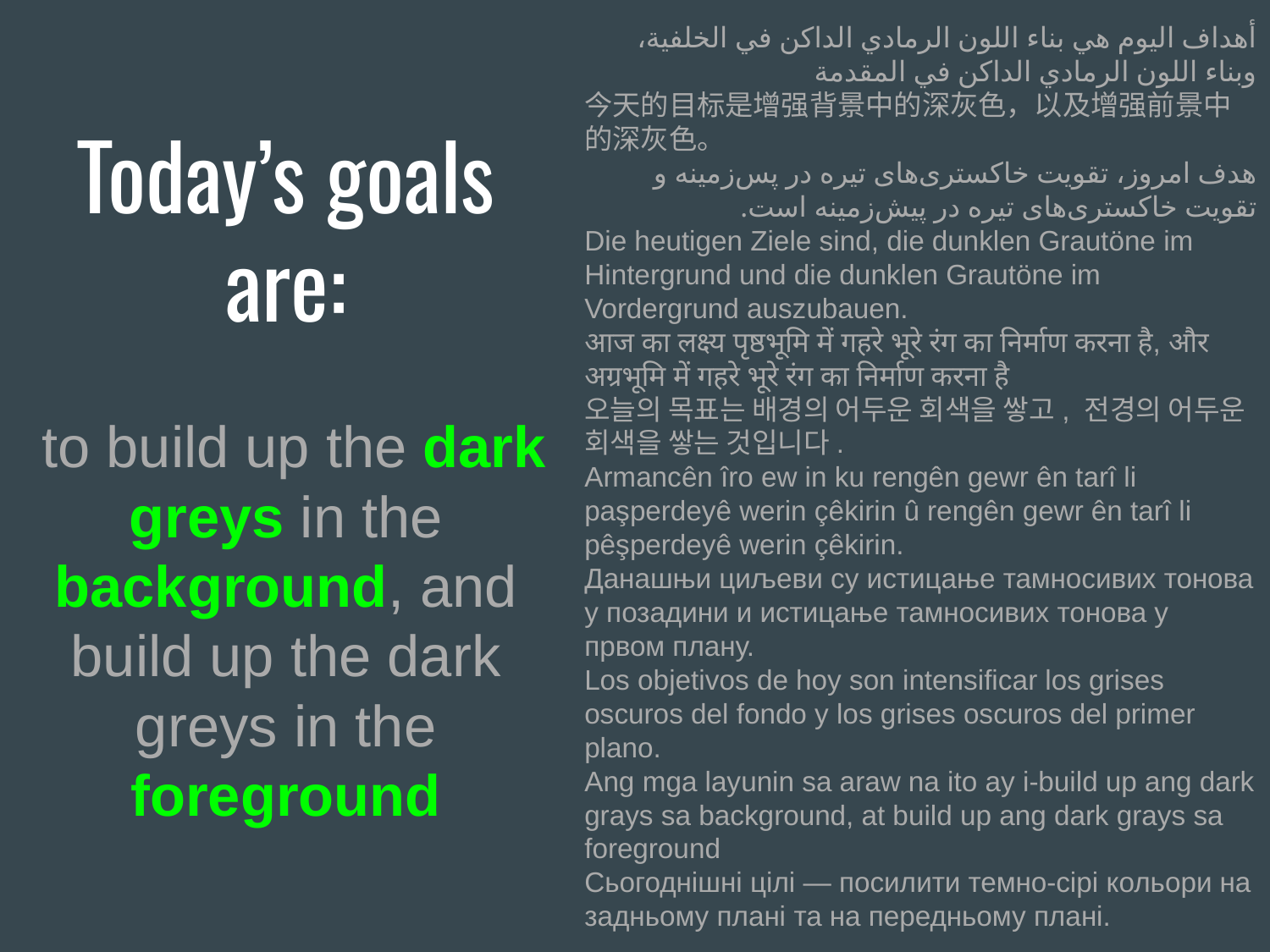

Today’s goals are:

 to build up the dark greys in the background, and build up the dark greys in the foreground
أهداف اليوم هي بناء اللون الرمادي الداكن في الخلفية، وبناء اللون الرمادي الداكن في المقدمة
今天的目标是增强背景中的深灰色，以及增强前景中的深灰色。
هدف امروز، تقویت خاکستری‌های تیره در پس‌زمینه و تقویت خاکستری‌های تیره در پیش‌زمینه است.
Die heutigen Ziele sind, die dunklen Grautöne im Hintergrund und die dunklen Grautöne im Vordergrund auszubauen.
आज का लक्ष्य पृष्ठभूमि में गहरे भूरे रंग का निर्माण करना है, और अग्रभूमि में गहरे भूरे रंग का निर्माण करना है
오늘의 목표는 배경의 어두운 회색을 쌓고, 전경의 어두운 회색을 쌓는 것입니다.
Armancên îro ew in ku rengên gewr ên tarî li paşperdeyê werin çêkirin û rengên gewr ên tarî li pêşperdeyê werin çêkirin.
Данашњи циљеви су истицање тамносивих тонова у позадини и истицање тамносивих тонова у првом плану.
Los objetivos de hoy son intensificar los grises oscuros del fondo y los grises oscuros del primer plano.
Ang mga layunin sa araw na ito ay i-build up ang dark grays sa background, at build up ang dark grays sa foreground
Сьогоднішні цілі — посилити темно-сірі кольори на задньому плані та на передньому плані.